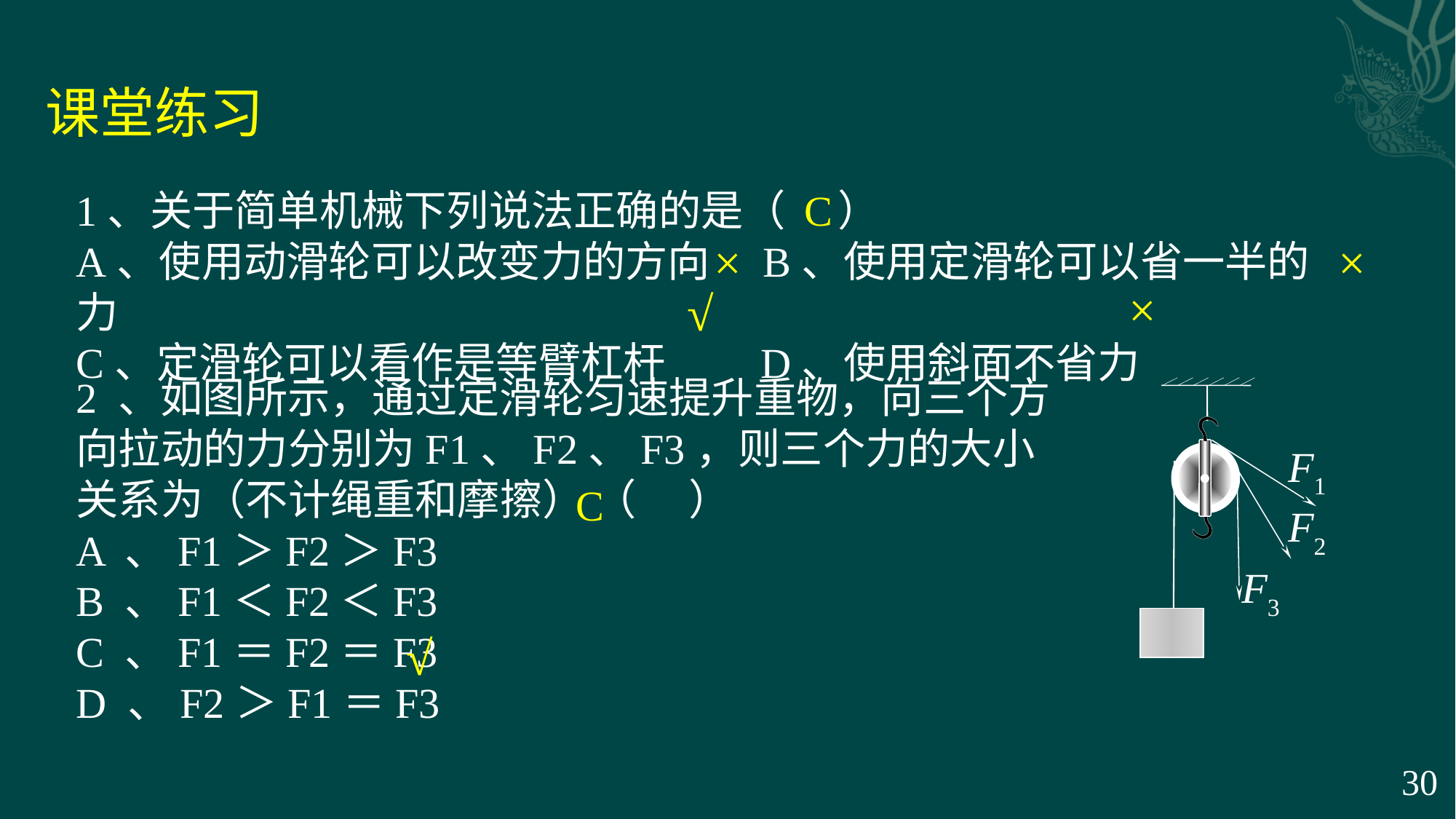

课堂练习
1、关于简单机械下列说法正确的是（ 　）
A、使用动滑轮可以改变力的方向　B、使用定滑轮可以省一半的力
C、定滑轮可以看作是等臂杠杆　　D、使用斜面不省力
C
×
×
×
√

2 、如图所示，通过定滑轮匀速提升重物，向三个方向拉动的力分别为F1、F2、F3，则三个力的大小关系为（不计绳重和摩擦） （ 　）
A 、F1＞F2＞F3
B 、F1＜F2＜F3
C 、F1＝F2＝F3
D 、F2＞F1＝F3

F1

F2
F3

C
√
30